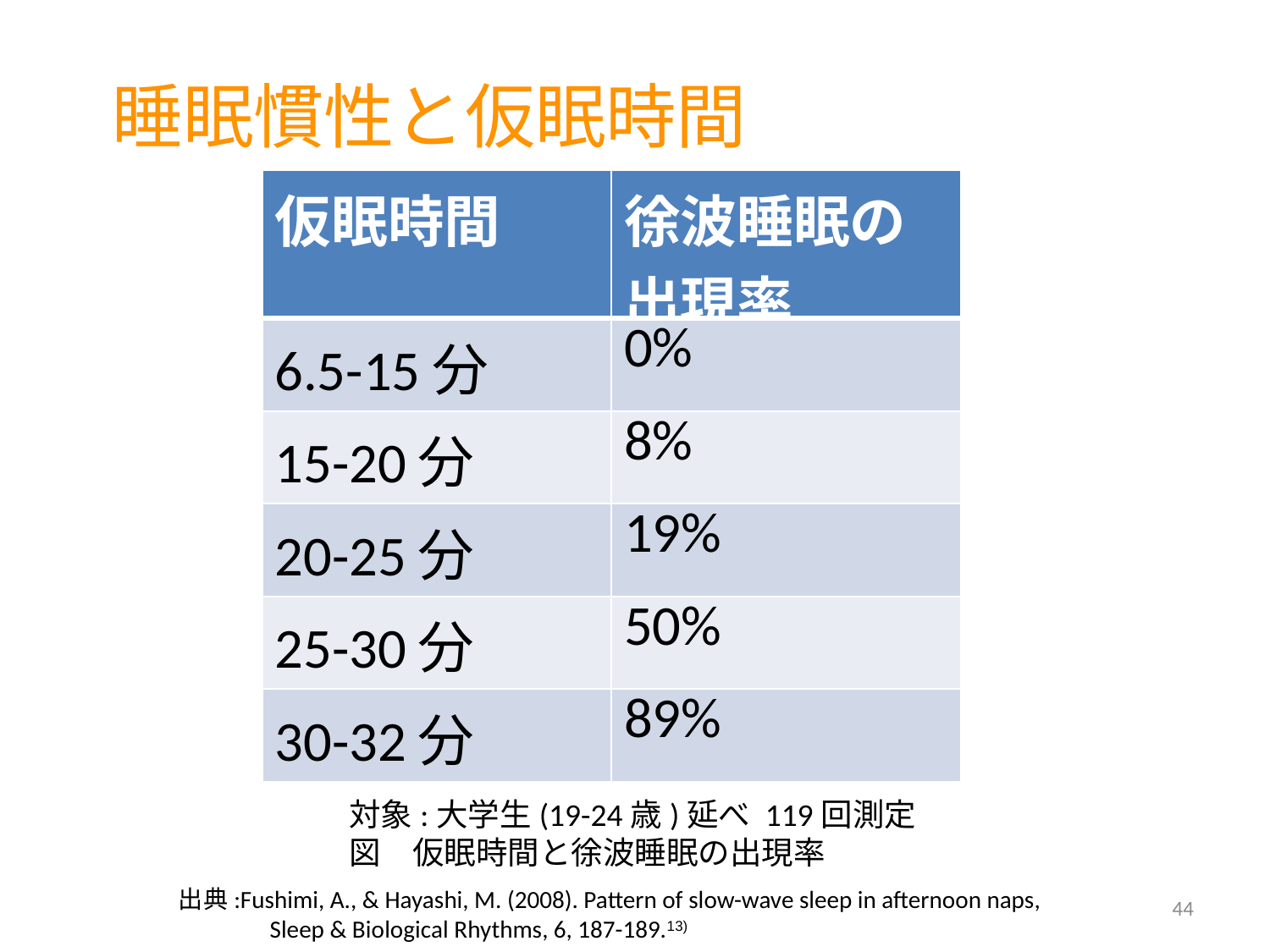

睡眠慣性と仮眠時間
| 仮眠時間 | 徐波睡眠の出現率 |
| --- | --- |
| 6.5-15分 | 0% |
| 15-20分 | 8% |
| 20-25分 | 19% |
| 25-30分 | 50% |
| 30-32分 | 89% |
対象:大学生(19-24歳)延べ 119回測定
図　仮眠時間と徐波睡眠の出現率
出典:Fushimi, A., & Hayashi, M. (2008). Pattern of slow-wave sleep in afternoon naps,
　　　  Sleep & Biological Rhythms, 6, 187-189.13)

44